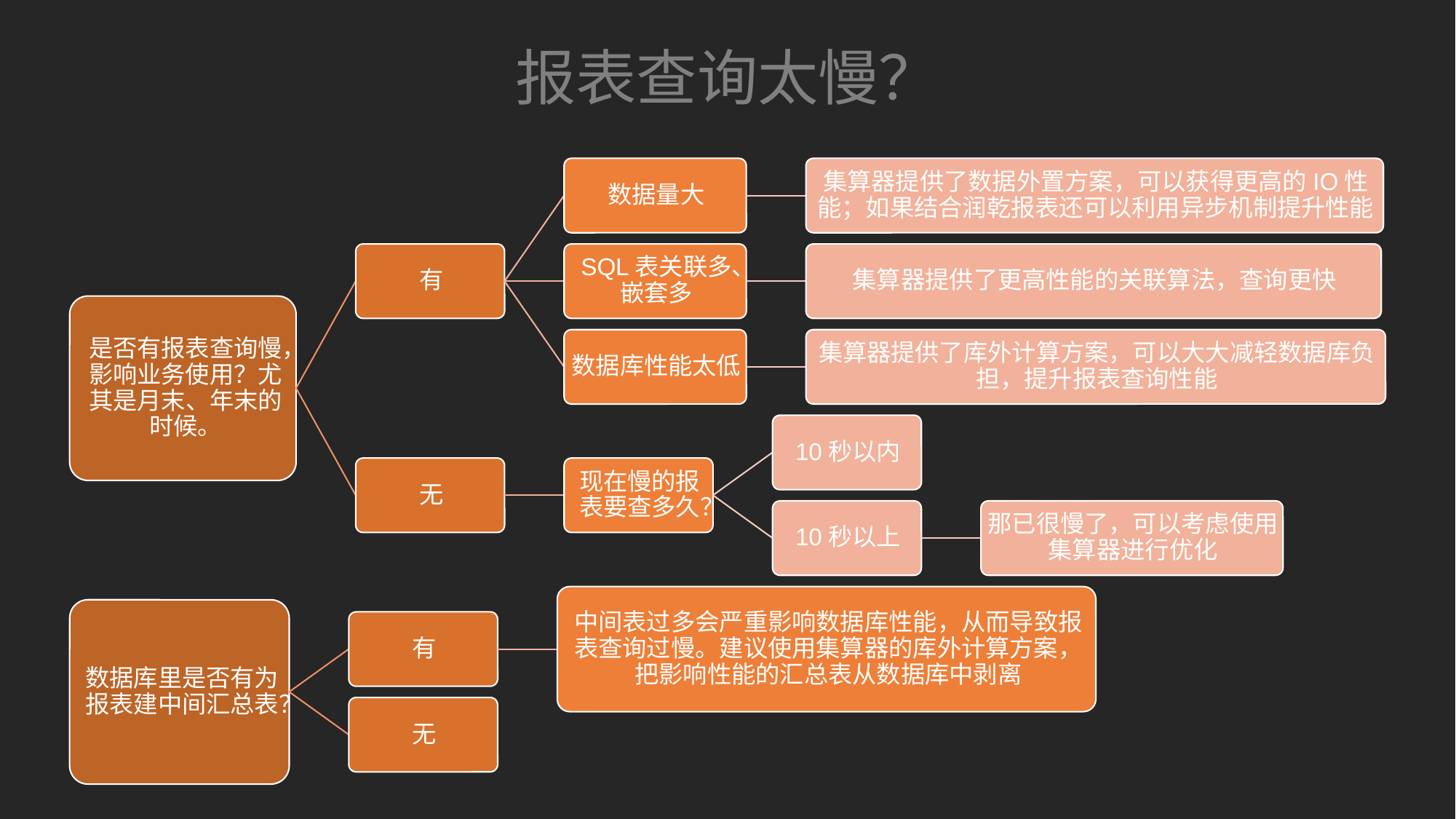

报表查询太慢？
是否有报表查询慢，影响业务使用？尤其是月末、年末的时候。

有

数据量大

集算器提供了数据外置方案，可以获得更高的IO性能；如果结合润乾报表还可以利用异步机制提升性能

SQL表关联多、嵌套多

集算器提供了更高性能的关联算法，查询更快

数据库性能太低

集算器提供了库外计算方案，可以大大减轻数据库负担，提升报表查询性能

无

现在慢的报表要查多久？

10秒以内

10秒以上

那已很慢了，可以考虑使用集算器进行优化
数据库里是否有为报表建中间汇总表？

有

中间表过多会严重影响数据库性能，从而导致报表查询过慢。建议使用集算器的库外计算方案，把影响性能的汇总表从数据库中剥离

无